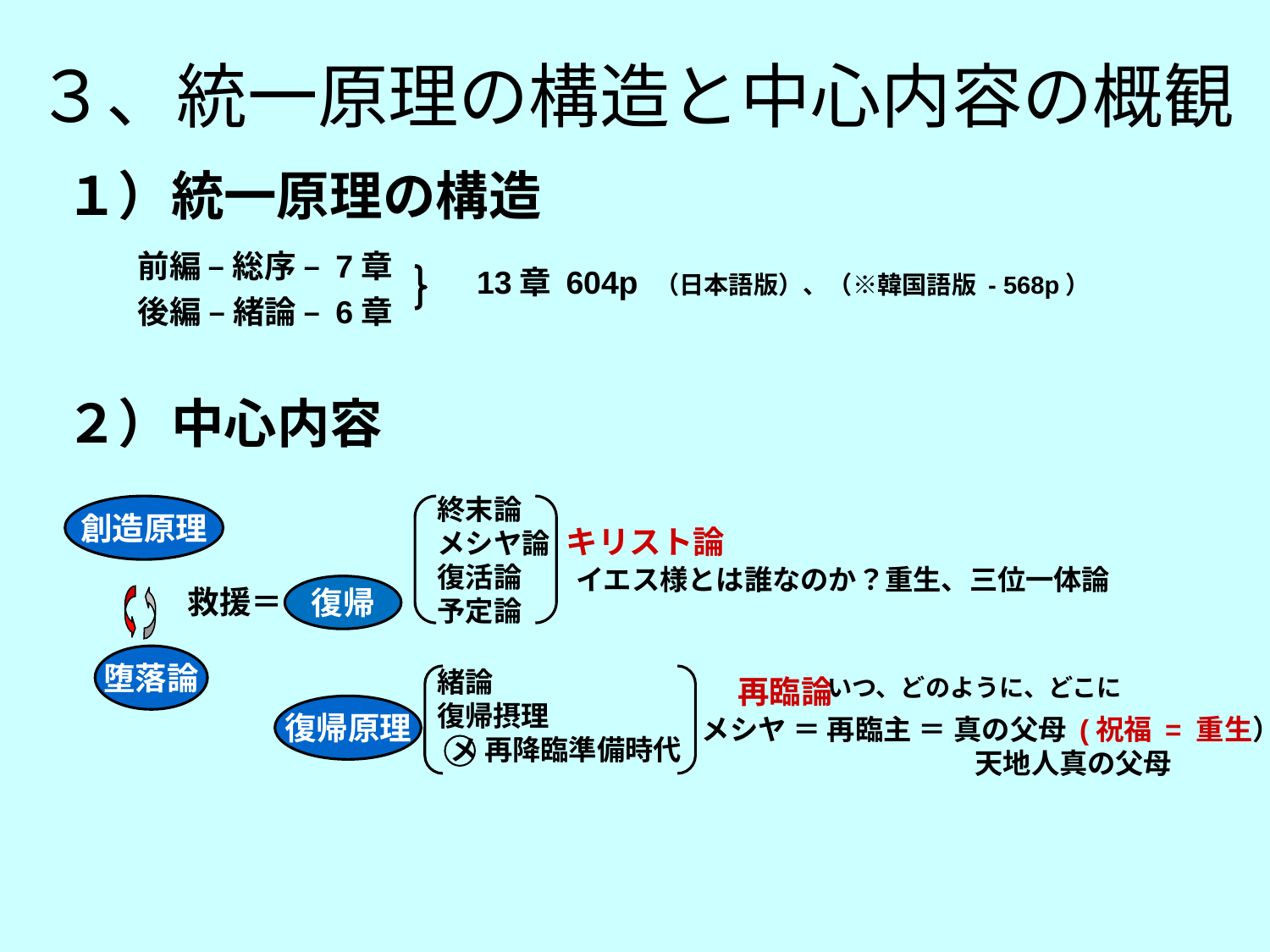

３、統一原理の構造と中心内容の概観
１）統一原理の構造

前編 – 総序 – 7章
後編 – 緒論 – 6章
　13章 604p （日本語版）、（※韓国語版 - 568p）

２）中心内容

終末論
メシヤ論
復活論
予定論

緒論
復帰摂理
 メ 再降臨準備時代
創造原理

キリスト論

イエス様とは誰なのか？重生、三位一体論
救援＝
復帰

堕落論

再臨論
いつ、どのように、どこに
復帰原理
メシヤ ＝ 再臨主 ＝ 真の父母 (祝福 = 重生）
　　　　　　　            天地人真の父母